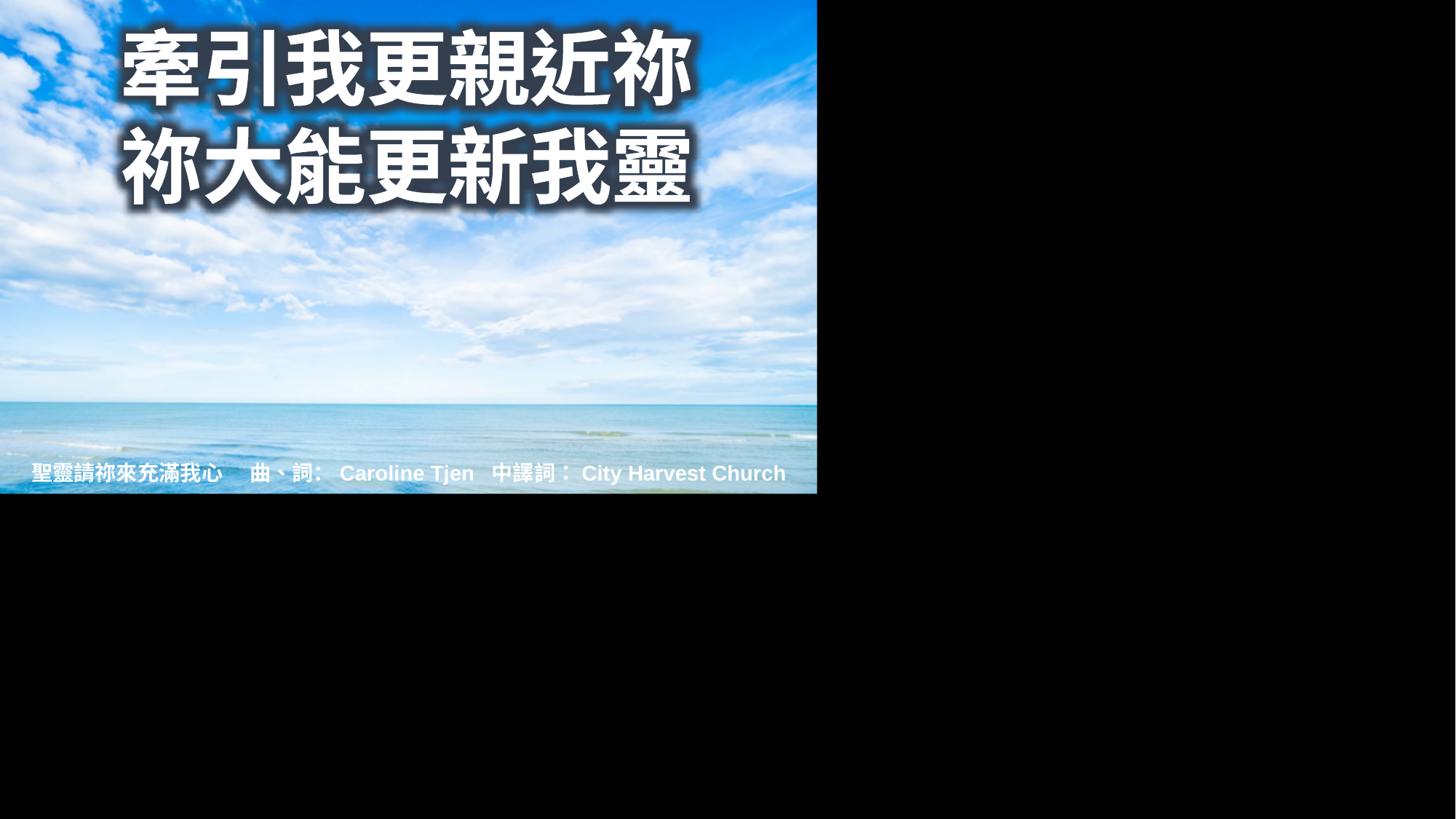

牽引我更親近祢
祢大能更新我靈
聖靈請祢來充滿我心	曲、詞：Caroline Tjen  中譯詞：City Harvest Church